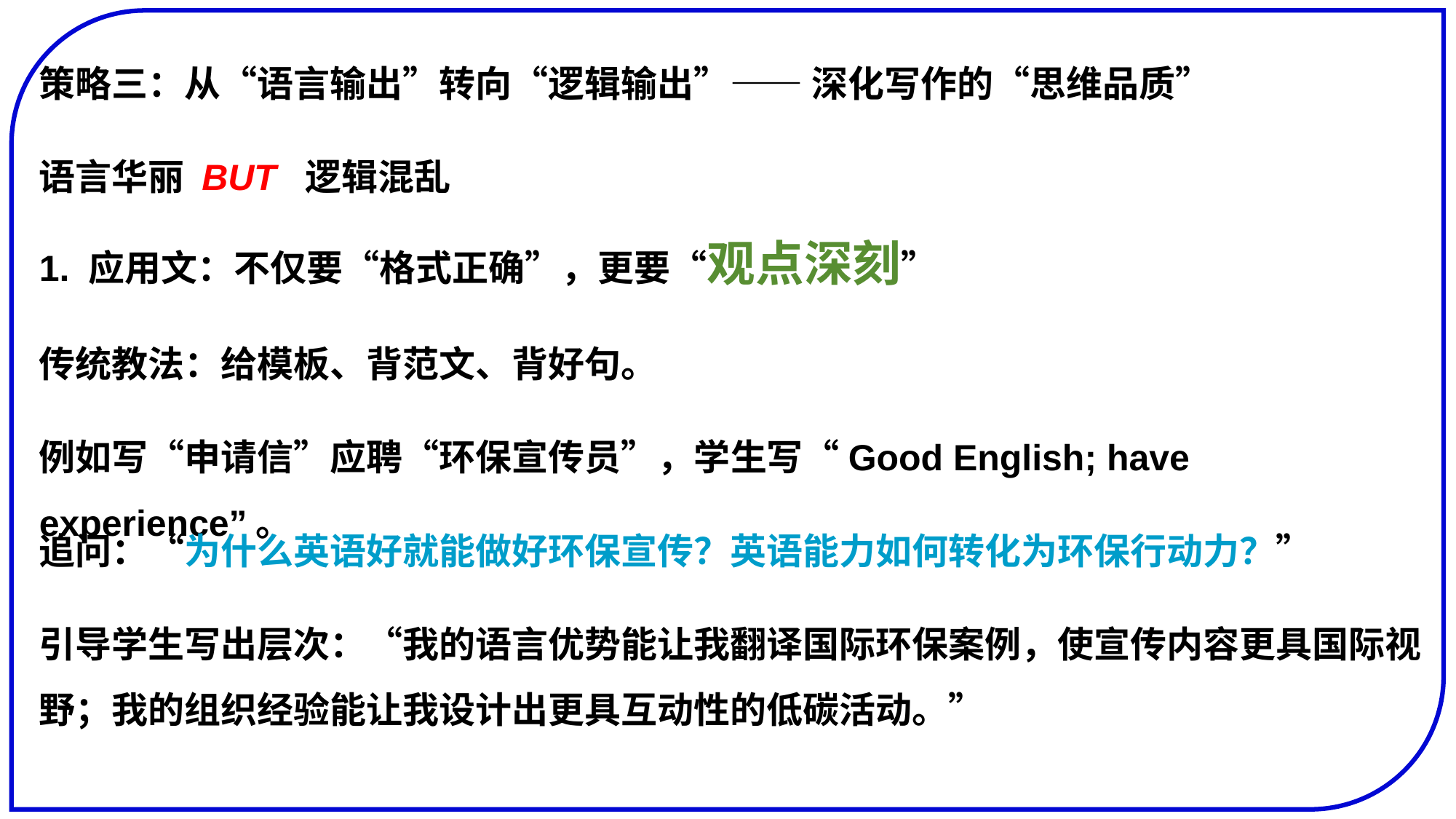

策略三：从“语言输出”转向“逻辑输出”—— 深化写作的“思维品质”
语言华丽 BUT  逻辑混乱
1. 应用文：不仅要“格式正确”，更要“观点深刻”
传统教法：给模板、背范文、背好句。
例如写“申请信”应聘“环保宣传员”，学生写“Good English; have experience”。
追问：“为什么英语好就能做好环保宣传？英语能力如何转化为环保行动力？”
引导学生写出层次：“我的语言优势能让我翻译国际环保案例，使宣传内容更具国际视野；我的组织经验能让我设计出更具互动性的低碳活动。”